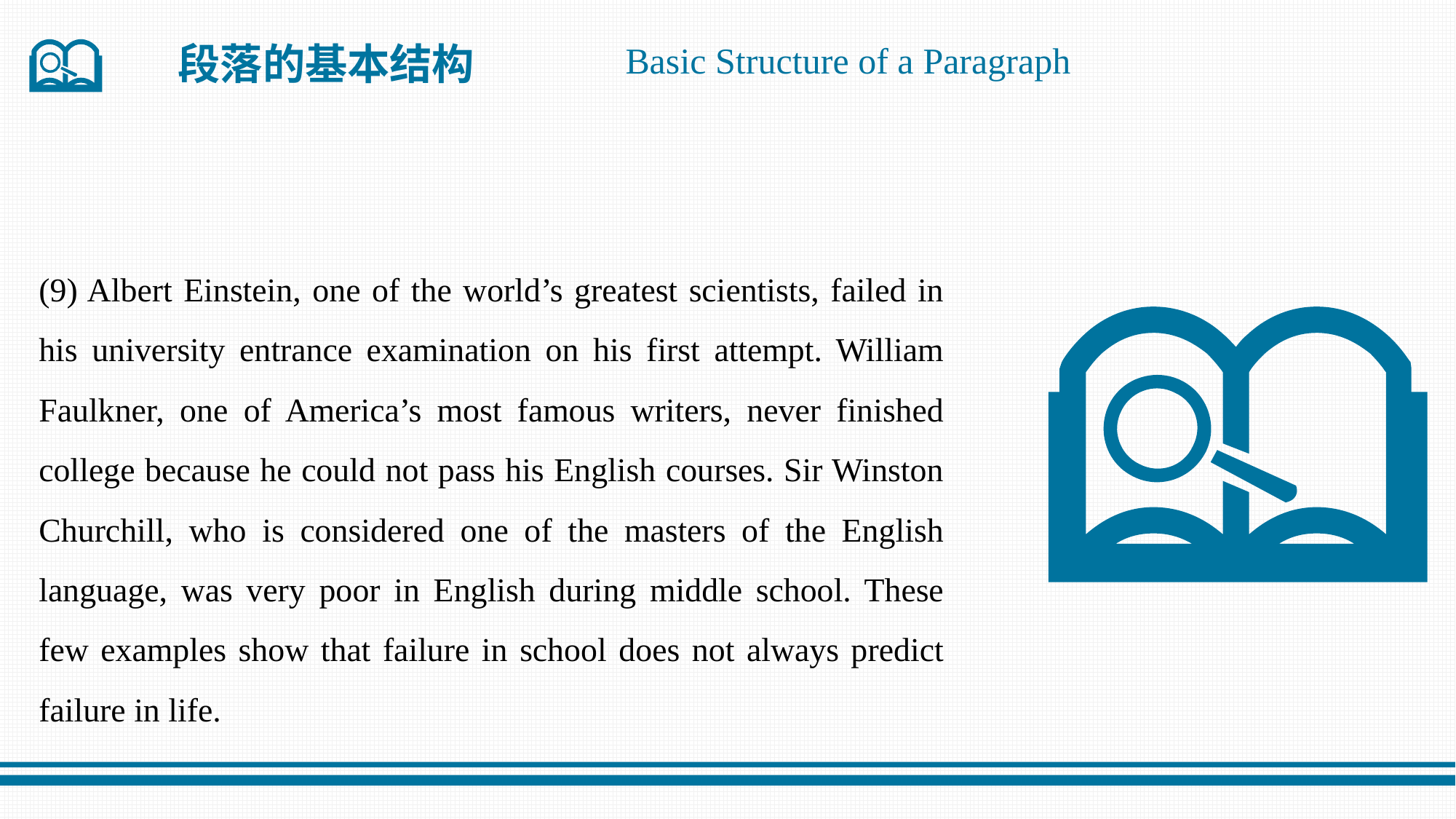

段落的基本结构
Basic Structure of a Paragraph
(9) Albert Einstein, one of the world’s greatest scientists, failed in his university entrance examination on his first attempt. William Faulkner, one of America’s most famous writers, never finished college because he could not pass his English courses. Sir Winston Churchill, who is considered one of the masters of the English language, was very poor in English during middle school. These few examples show that failure in school does not always predict failure in life.